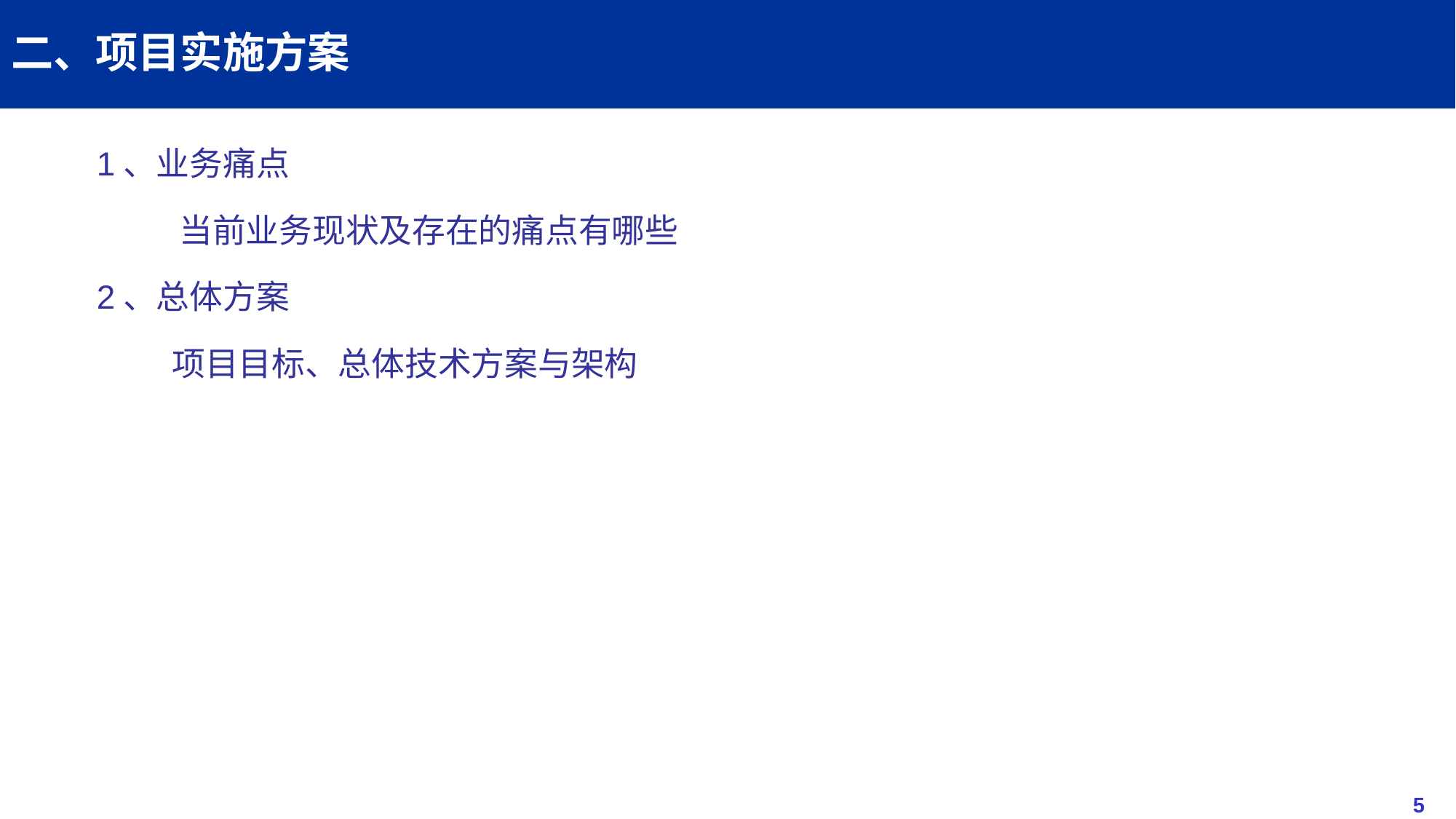

# 二、项目实施方案
1、业务痛点
          当前业务现状及存在的痛点有哪些
2、总体方案
         项目目标、总体技术方案与架构